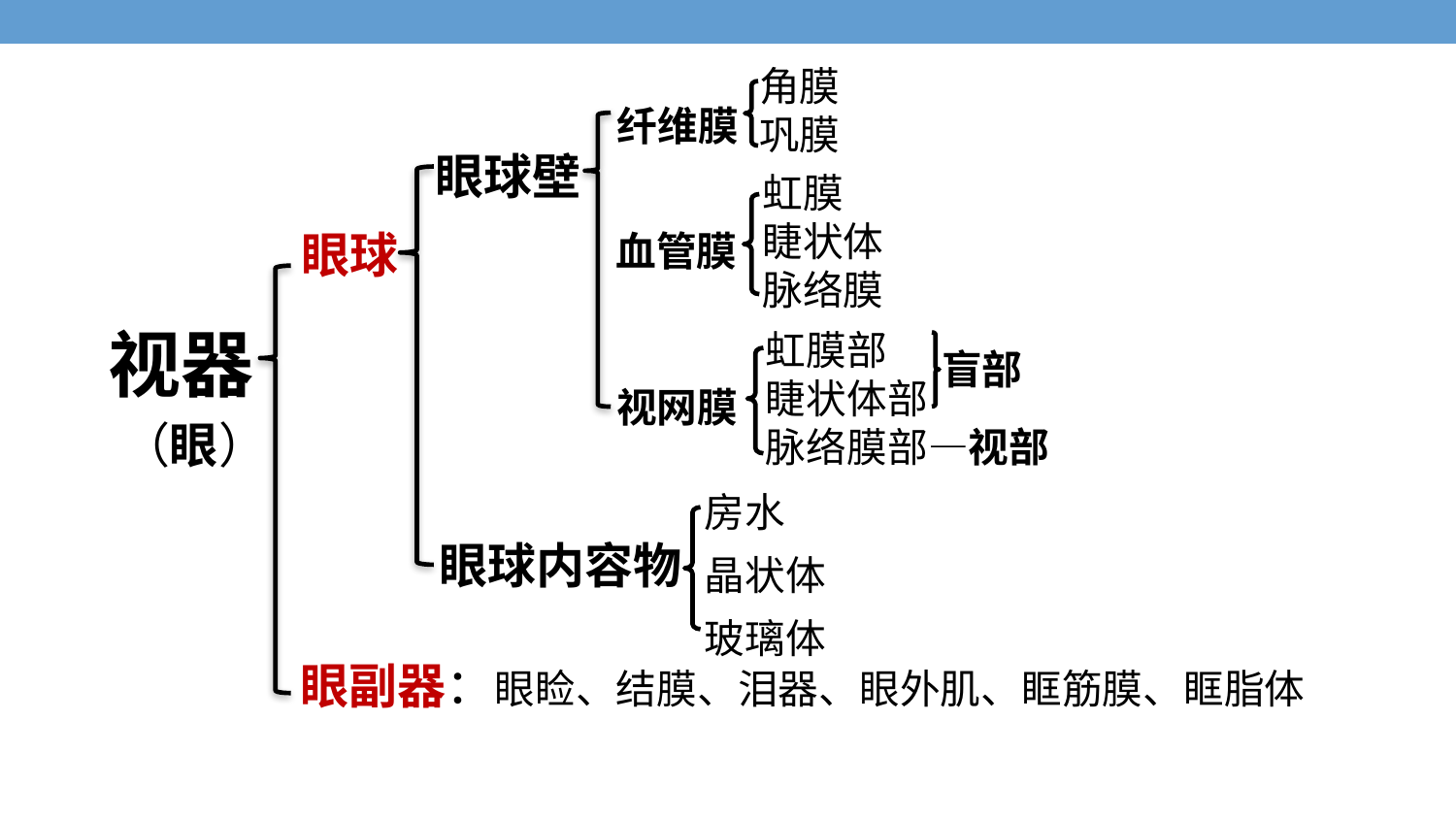

角膜
巩膜
纤维膜

眼球壁
虹膜
睫状体
脉络膜

血管膜
眼球

视器
 （眼）
虹膜部
睫状体部
脉络膜部—视部

盲部

视网膜
房水
晶状体
玻璃体

眼球内容物
眼副器：眼睑、结膜、泪器、眼外肌、眶筋膜、眶脂体